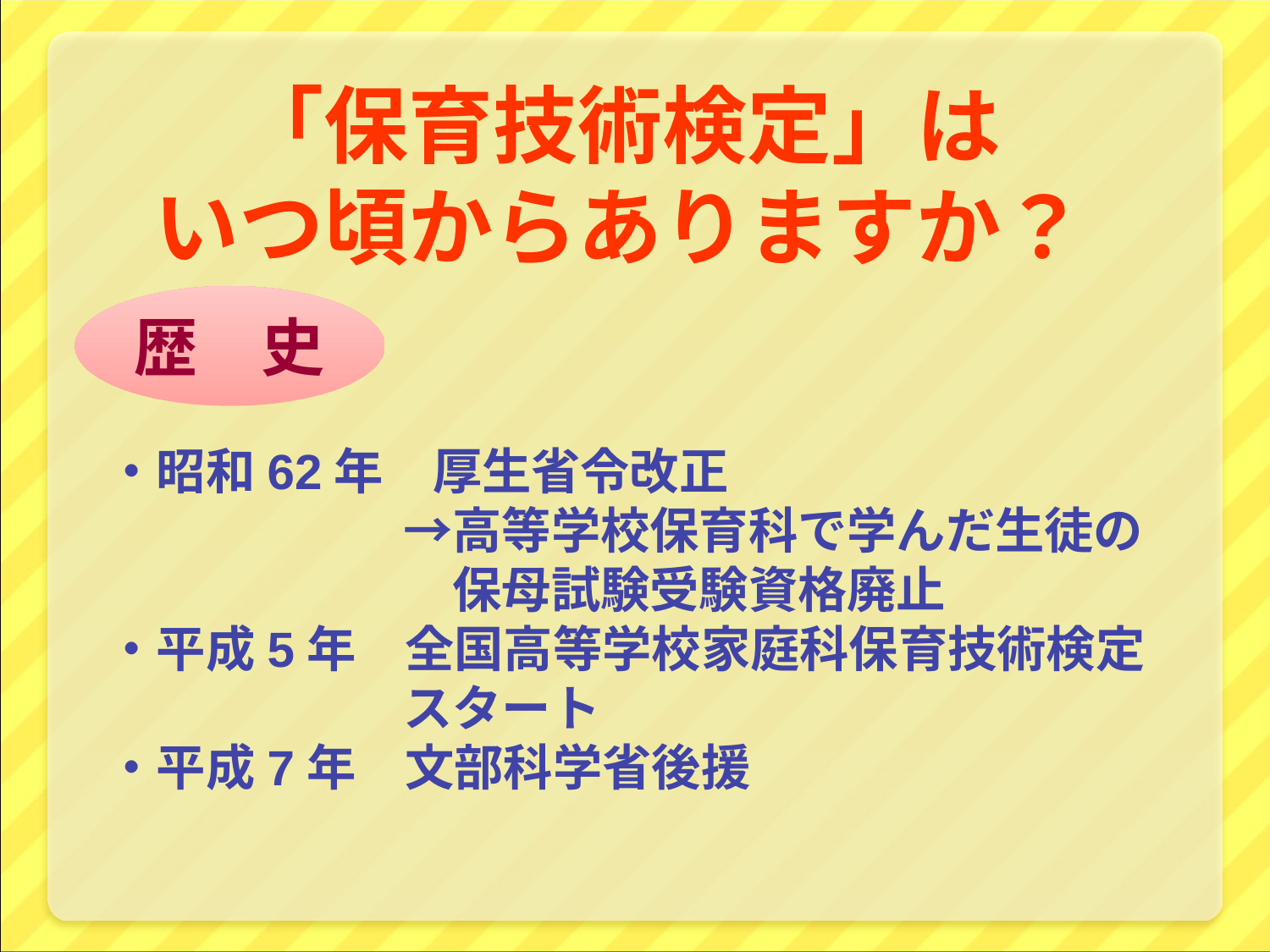

「保育技術検定」は
いつ頃からありますか？

歴　史
# ・昭和62年　厚生省令改正 　　　　　　→高等学校保育科で学んだ生徒の 　　　　　　　保母試験受験資格廃止 ・平成5年　全国高等学校家庭科保育技術検定 　　　　　　スタート ・平成7年　文部科学省後援